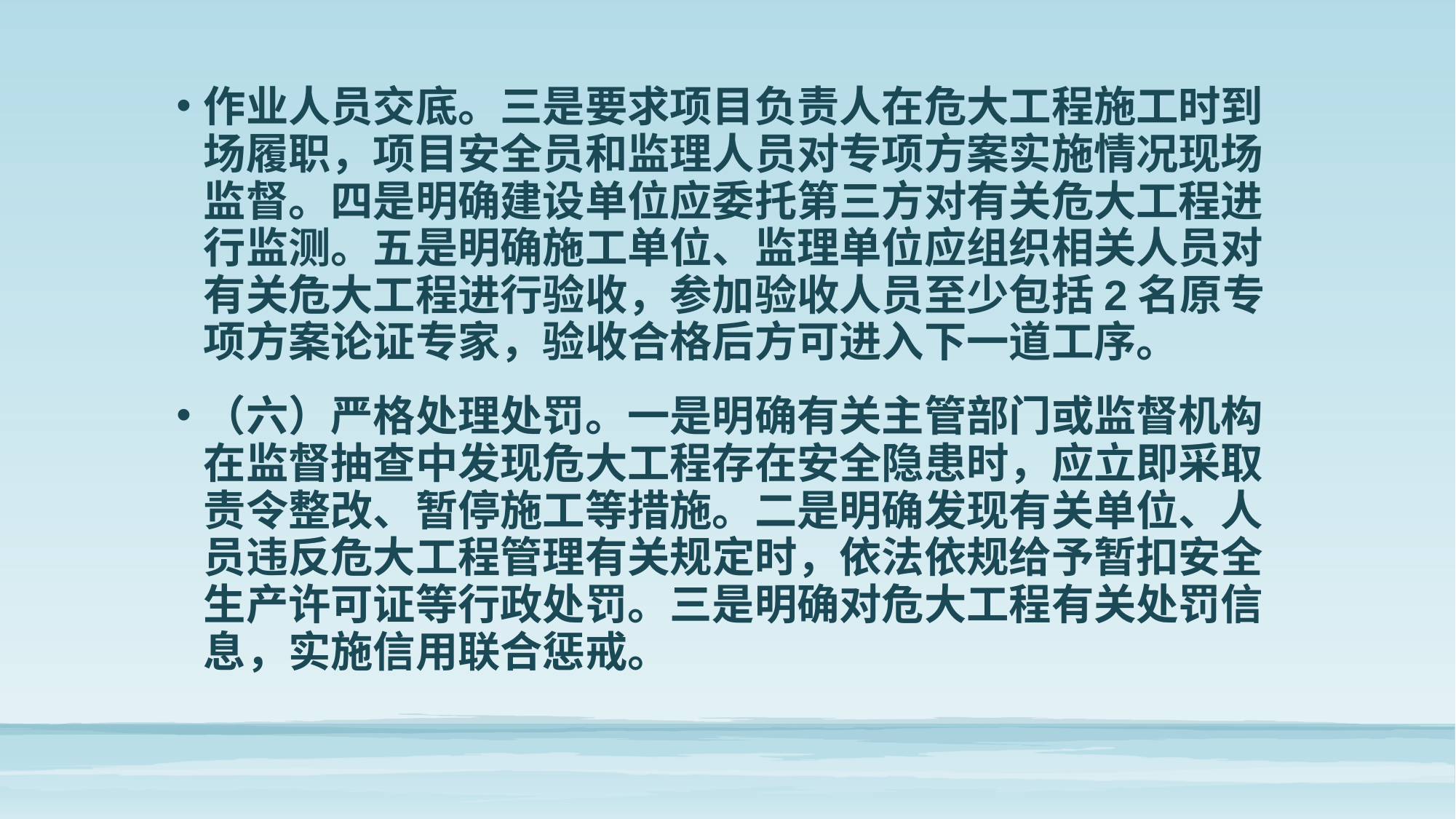

作业人员交底。三是要求项目负责人在危大工程施工时到场履职，项目安全员和监理人员对专项方案实施情况现场监督。四是明确建设单位应委托第三方对有关危大工程进行监测。五是明确施工单位、监理单位应组织相关人员对有关危大工程进行验收，参加验收人员至少包括2名原专项方案论证专家，验收合格后方可进入下一道工序。
（六）严格处理处罚。一是明确有关主管部门或监督机构在监督抽查中发现危大工程存在安全隐患时，应立即采取责令整改、暂停施工等措施。二是明确发现有关单位、人员违反危大工程管理有关规定时，依法依规给予暂扣安全生产许可证等行政处罚。三是明确对危大工程有关处罚信息，实施信用联合惩戒。